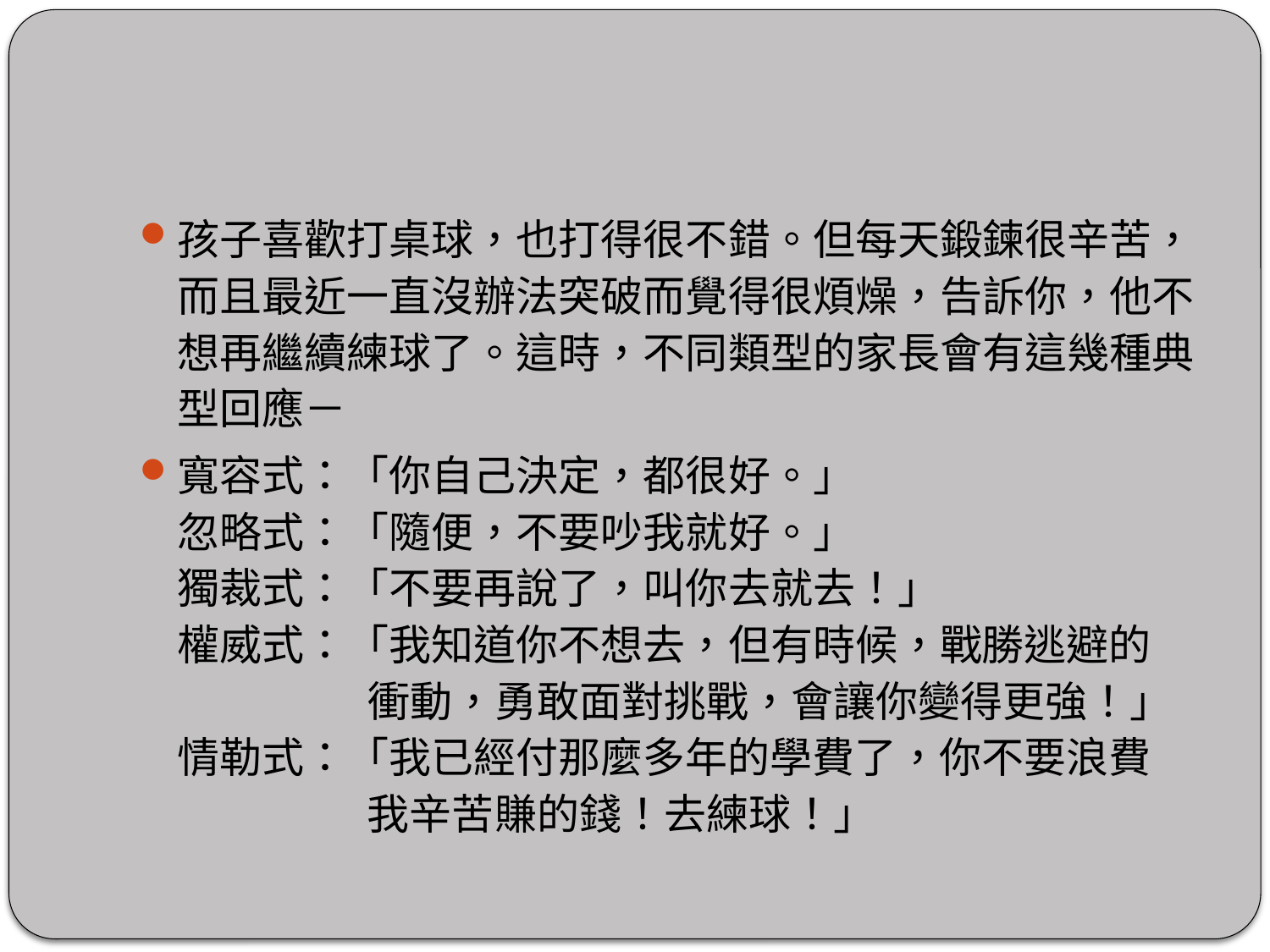

孩子喜歡打桌球，也打得很不錯。但每天鍛鍊很辛苦，而且最近一直沒辦法突破而覺得很煩燥，告訴你，他不想再繼續練球了。這時，不同類型的家長會有這幾種典型回應－
寬容式：「你自己決定，都很好。」
忽略式：「隨便，不要吵我就好。」
獨裁式：「不要再說了，叫你去就去！」
權威式：「我知道你不想去，但有時候，戰勝逃避的
                    衝動，勇敢面對挑戰，會讓你變得更強！」
情勒式：「我已經付那麼多年的學費了，你不要浪費
                    我辛苦賺的錢！去練球！」